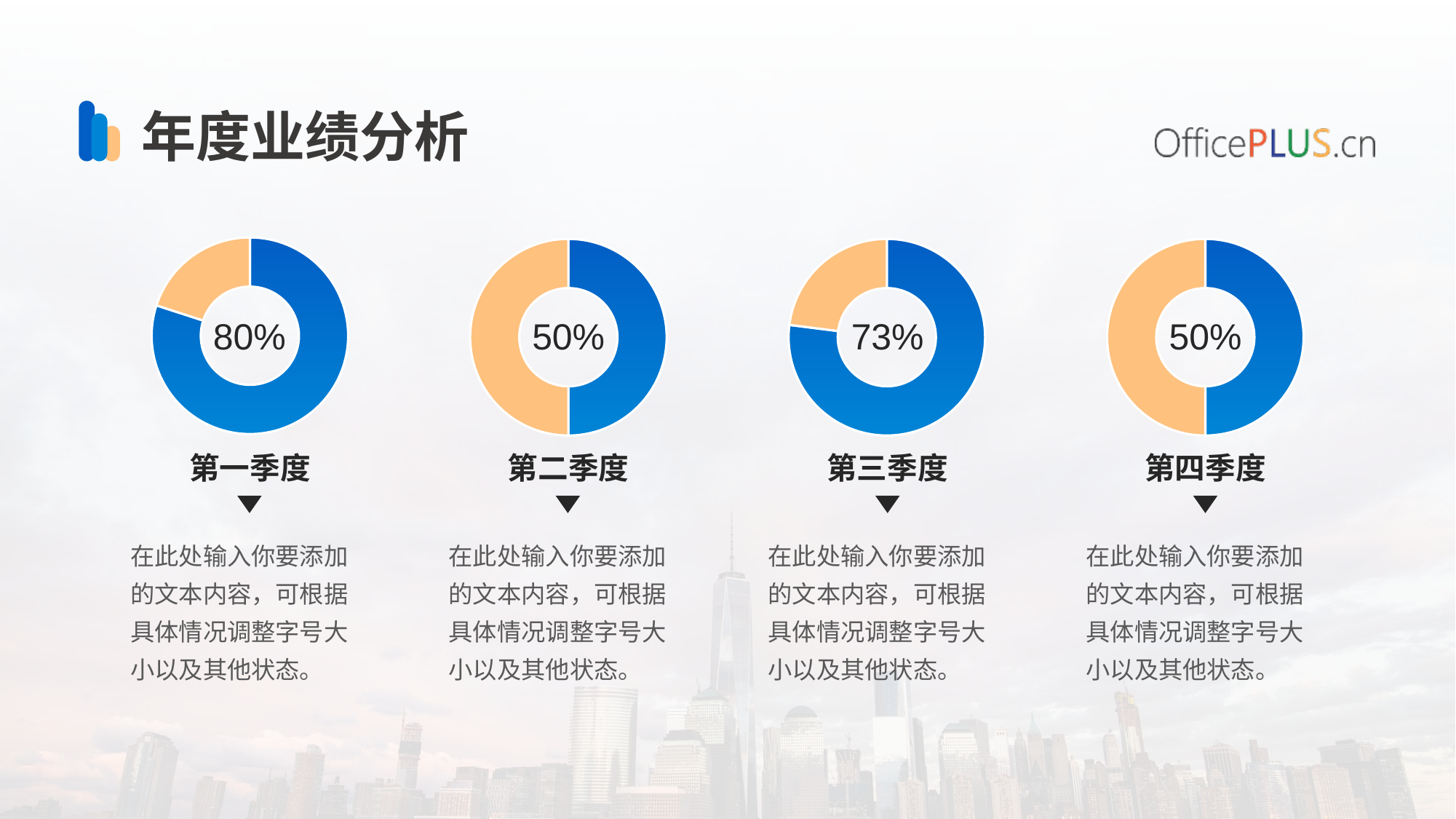

年度业绩分析

### Chart

| Category | 销售额 |
|---|---|
| 第一季度 | 8.0 |
| 第二季度 | 2.0 |

### Chart

| Category | 销售额 |
|---|---|
| 第一季度 | 5.0 |
| 第二季度 | 5.0 |

### Chart

| Category | 销售额 |
|---|---|
| 第一季度 | 7.7 |
| 第二季度 | 2.3 |

### Chart

| Category | 销售额 |
|---|---|
| 第一季度 | 5.0 |
| 第二季度 | 5.0 |
50%
73%
50%
80%
第一季度
第二季度
第三季度
第四季度

在此处输入你要添加的文本内容，可根据具体情况调整字号大小以及其他状态。
在此处输入你要添加的文本内容，可根据具体情况调整字号大小以及其他状态。
在此处输入你要添加的文本内容，可根据具体情况调整字号大小以及其他状态。
在此处输入你要添加的文本内容，可根据具体情况调整字号大小以及其他状态。